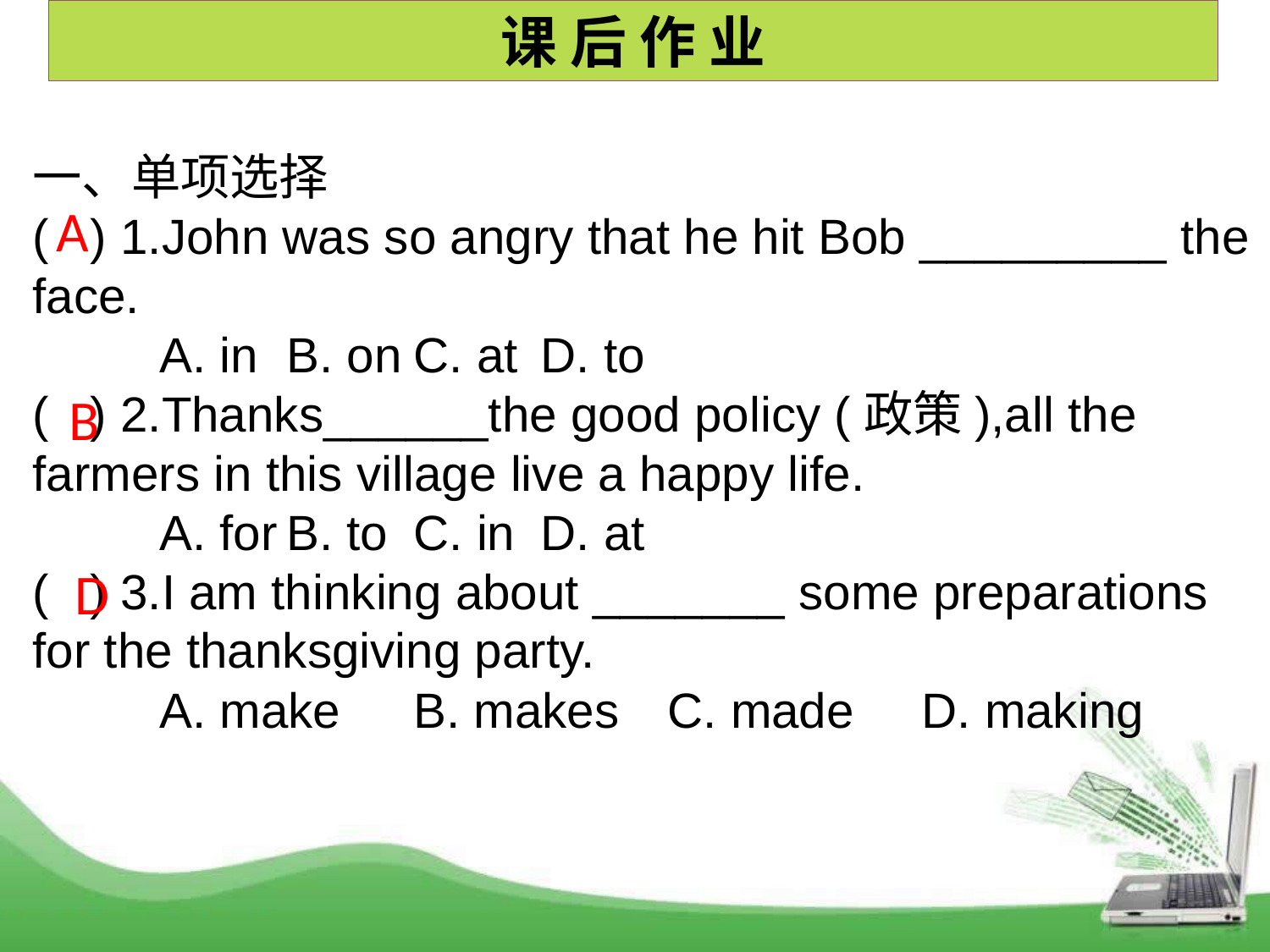

课 后 作 业
一、单项选择
(   ) 1.John was so angry that he hit Bob _________ the face.
	A. in	B. on	C. at	D. to
(   ) 2.Thanks______the good policy (政策),all the farmers in this village live a happy life.
	A. for	B. to	C. in	D. at
(   ) 3.I am thinking about _______ some preparations for the thanksgiving party.
 	A. make	B. makes	C. made	D. making
A
B
D